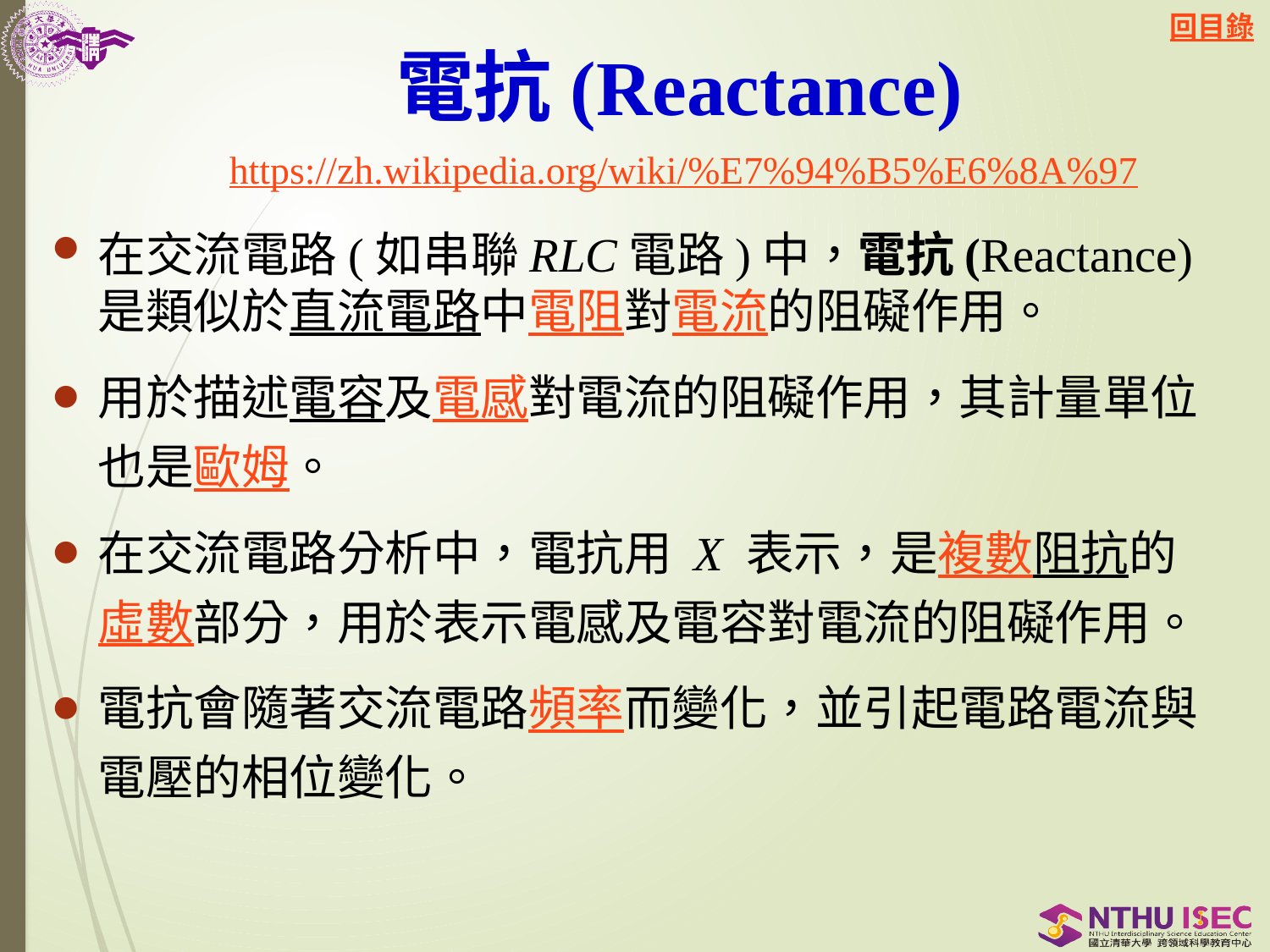

# 電抗(Reactance)
https://zh.wikipedia.org/wiki/%E7%94%B5%E6%8A%97
在交流電路(如串聯RLC電路)中，電抗(Reactance)是類似於直流電路中電阻對電流的阻礙作用。
用於描述電容及電感對電流的阻礙作用，其計量單位也是歐姆。
在交流電路分析中，電抗用 X 表示，是複數阻抗的虛數部分，用於表示電感及電容對電流的阻礙作用。
電抗會隨著交流電路頻率而變化，並引起電路電流與電壓的相位變化。